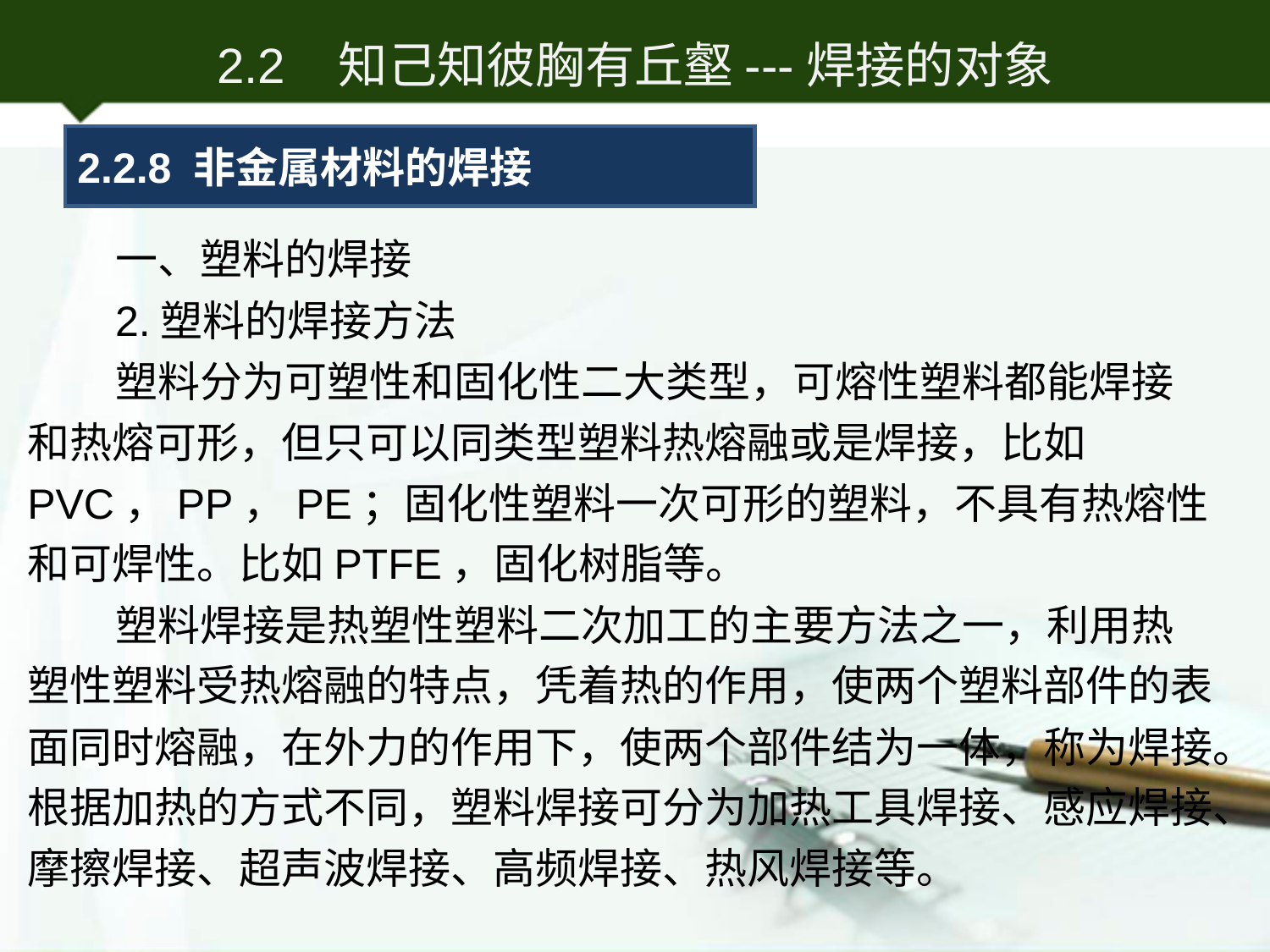

2.2   知己知彼胸有丘壑---焊接的对象
2.2.8 非金属材料的焊接
一、塑料的焊接
2.塑料的焊接方法
塑料分为可塑性和固化性二大类型，可熔性塑料都能焊接和热熔可形，但只可以同类型塑料热熔融或是焊接，比如PVC，PP，PE；固化性塑料一次可形的塑料，不具有热熔性和可焊性。比如PTFE，固化树脂等。
塑料焊接是热塑性塑料二次加工的主要方法之一，利用热塑性塑料受热熔融的特点，凭着热的作用，使两个塑料部件的表面同时熔融，在外力的作用下，使两个部件结为一体，称为焊接。根据加热的方式不同，塑料焊接可分为加热工具焊接、感应焊接、摩擦焊接、超声波焊接、高频焊接、热风焊接等。